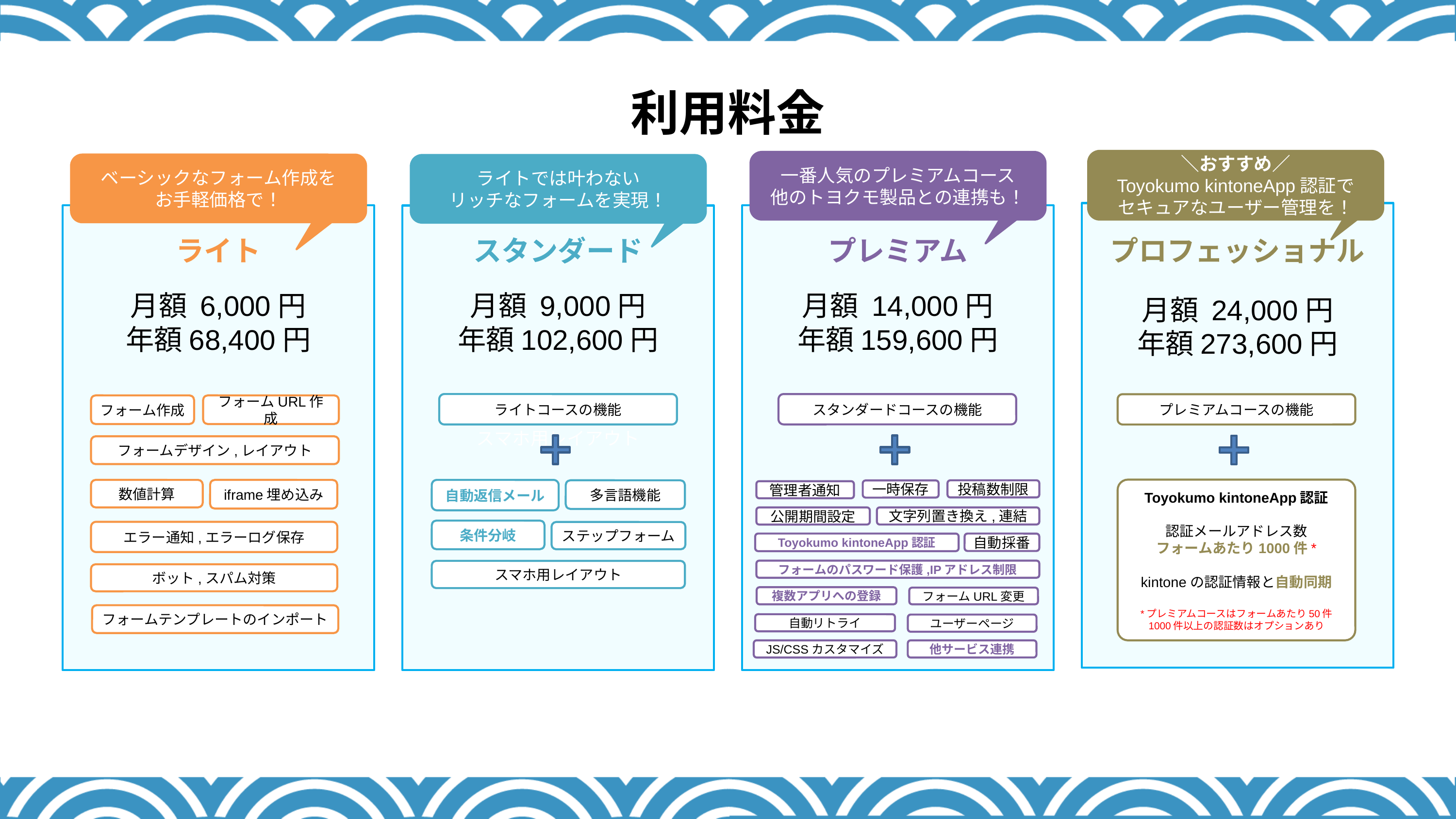

利用料金
＼おすすめ／
Toyokumo kintoneApp認証で
セキュアなユーザー管理を！
一番人気のプレミアムコース
他のトヨクモ製品との連携も！
ベーシックなフォーム作成を
お手軽価格で！
ライトでは叶わない
リッチなフォームを実現！

スマホ用レイアウト
ライト
スタンダード
プレミアム
プロフェッショナル
月額 14,000円
年額159,600円
月額 9,000円
年額102,600円
月額 6,000円
年額68,400円

月額 24,000円
年額273,600円
ライトコースの機能
スタンダードコースの機能
プレミアムコースの機能
フォーム作成
フォームURL作成

フォームデザイン,レイアウト
Toyokumo kintoneApp認証

認証メールアドレス数
フォームあたり1000件*

kintoneの認証情報と自動同期

*プレミアムコースはフォームあたり50件
1000件以上の認証数はオプションあり
自動返信メール
数値計算
iframe埋め込み
多言語機能
投稿数制限
一時保存
管理者通知
文字列置き換え,連結
公開期間設定
条件分岐
エラー通知,エラーログ保存
ステップフォーム
Toyokumo kintoneApp認証
自動採番
フォームのパスワード保護,IPアドレス制限
スマホ用レイアウト
ボット,スパム対策
複数アプリへの登録
フォームURL変更
フォームテンプレートのインポート
自動リトライ
ユーザーページ
他サービス連携
JS/CSSカスタマイズ